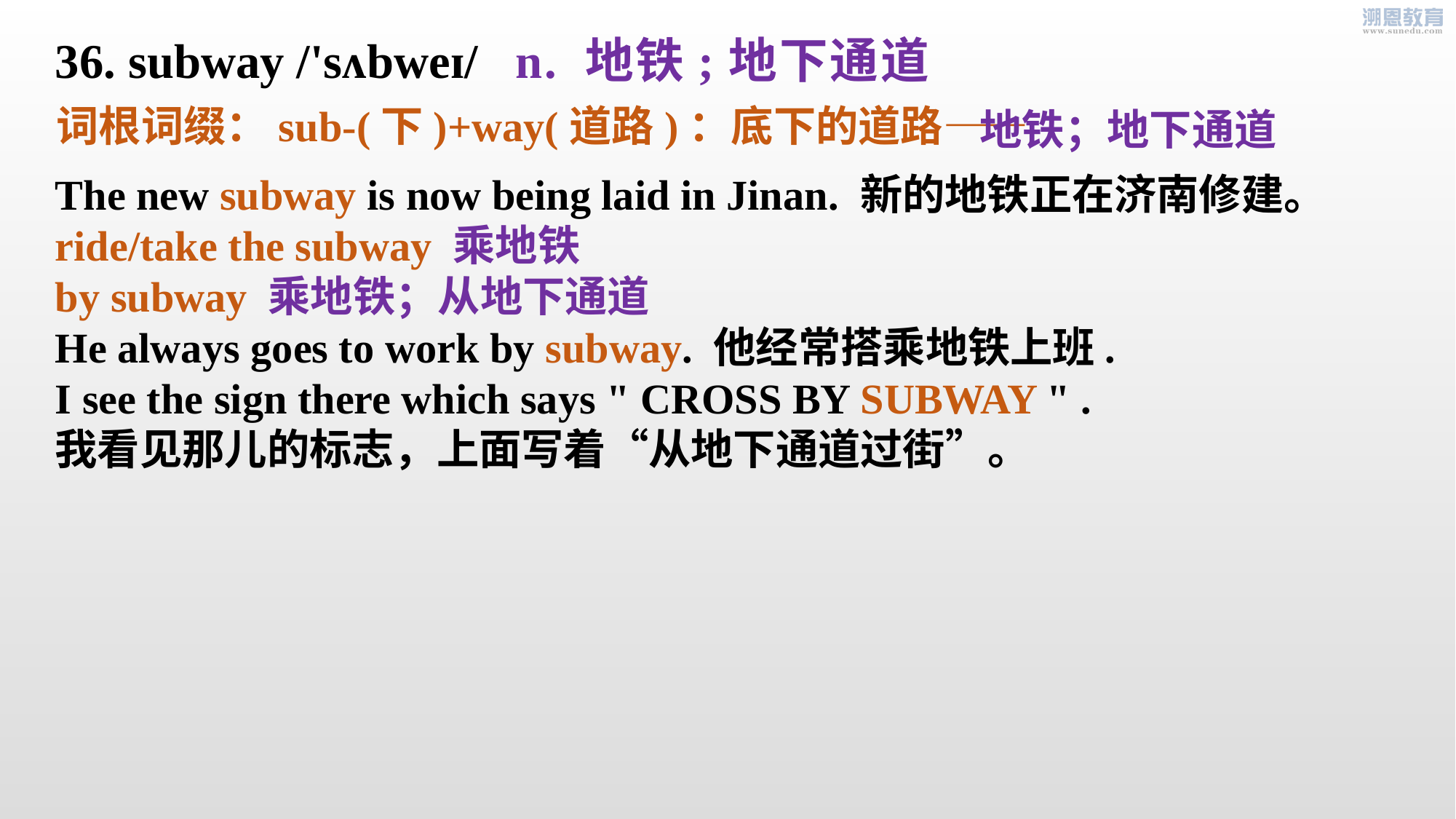

36. subway /'sʌbweɪ/
n. 地铁;地下通道
词根词缀：sub-(下)+way(道路)：底下的道路——
地铁；地下通道
The new subway is now being laid in Jinan. 新的地铁正在济南修建。
ride/take the subway 乘地铁
by subway 乘地铁；从地下通道
He always goes to work by subway. 他经常搭乘地铁上班.
I see the sign there which says " CROSS BY SUBWAY " .
我看见那儿的标志，上面写着“从地下通道过街”。